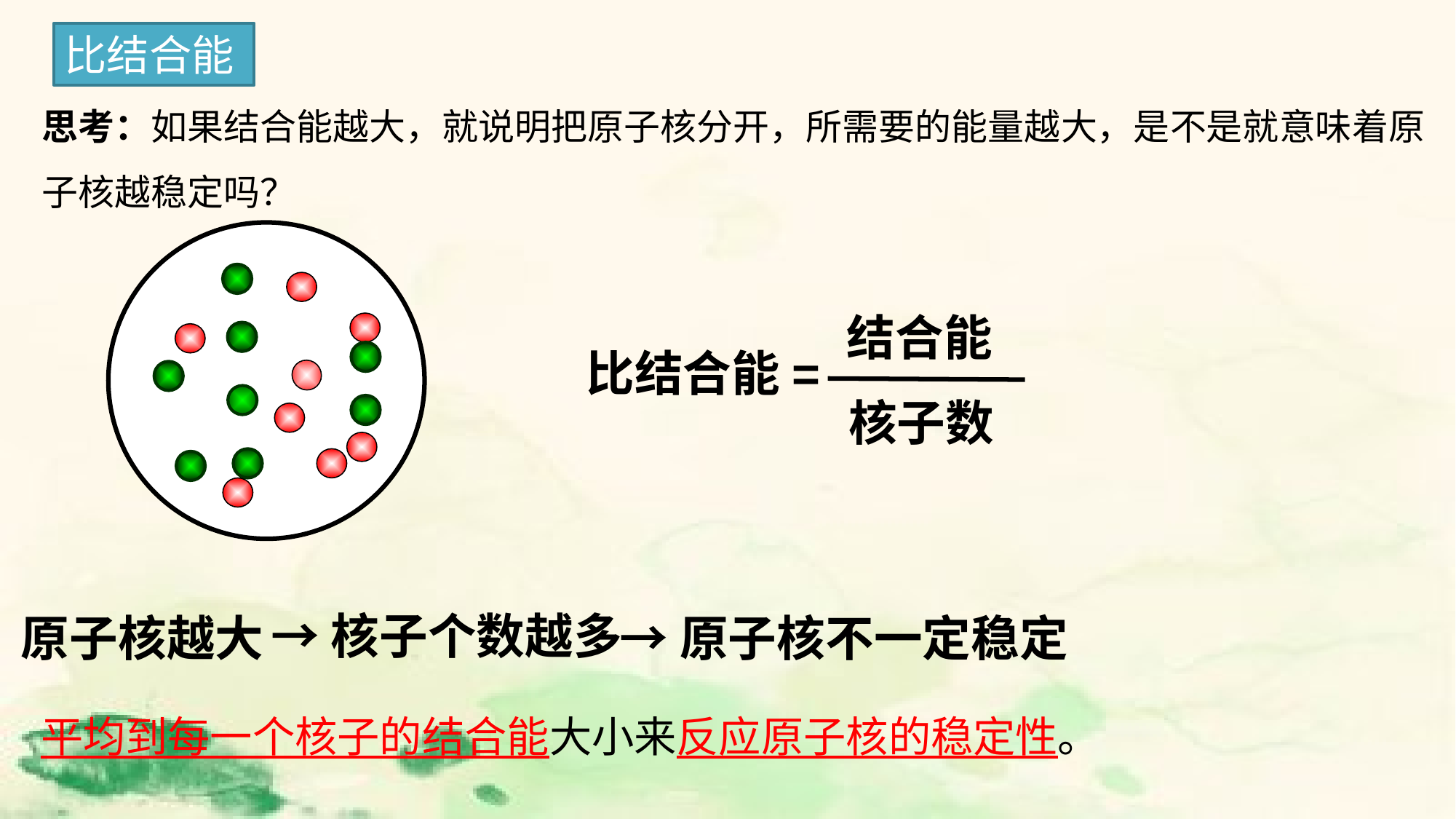

比结合能
思考：如果结合能越大，就说明把原子核分开，所需要的能量越大，是不是就意味着原子核越稳定吗？

结合能

核子数

比结合能=

→核子个数越多
原子核越大
→原子核不一定稳定
平均到每一个核子的结合能大小来反应原子核的稳定性。